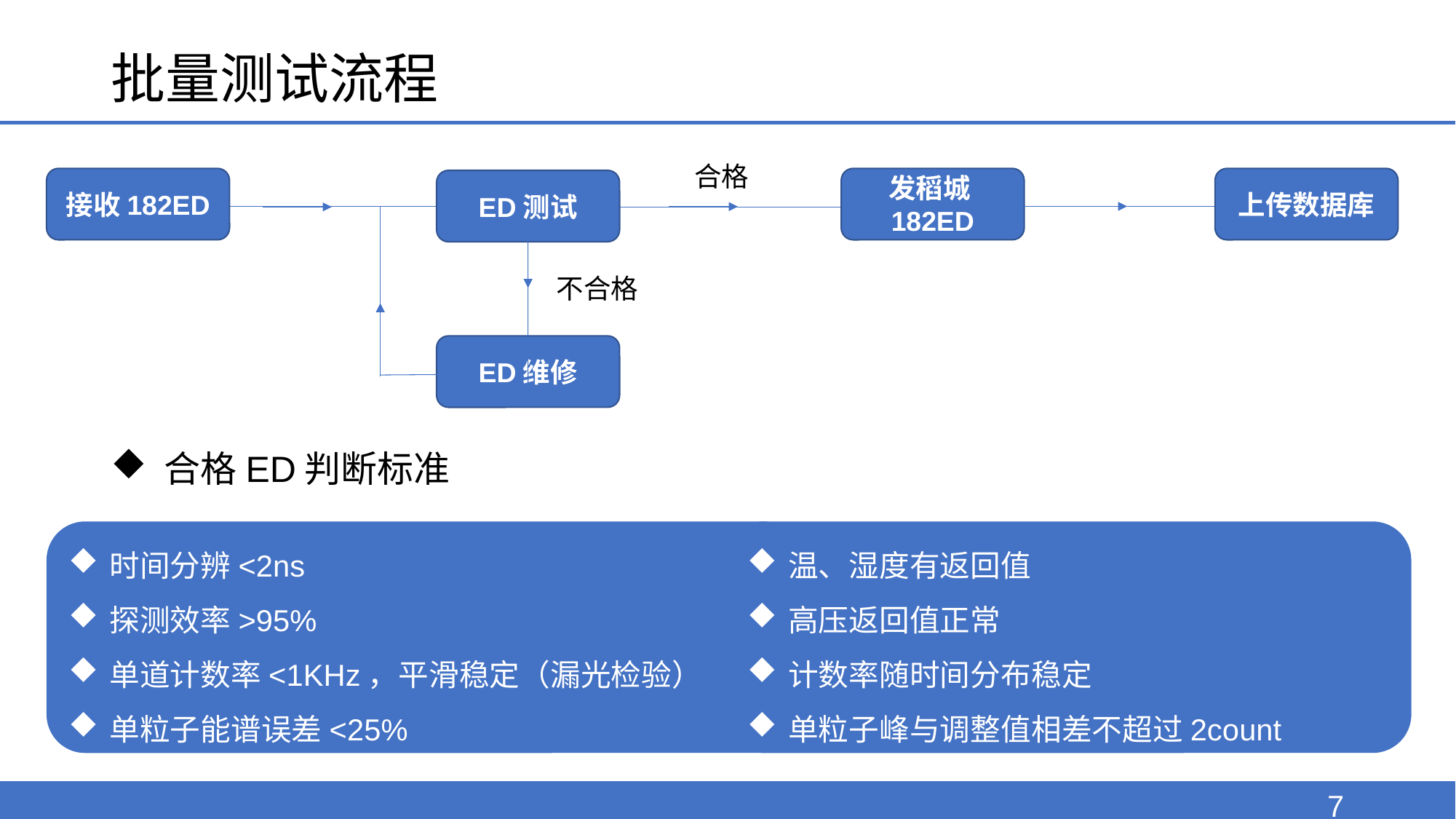

# 批量测试流程
合格
上传数据库
发稻城182ED
接收182ED
ED测试
不合格
ED维修
 合格ED判断标准
时间分辨<2ns
探测效率>95%
单道计数率<1KHz，平滑稳定（漏光检验）
单粒子能谱误差<25%
温、湿度有返回值
高压返回值正常
计数率随时间分布稳定
单粒子峰与调整值相差不超过2count

7